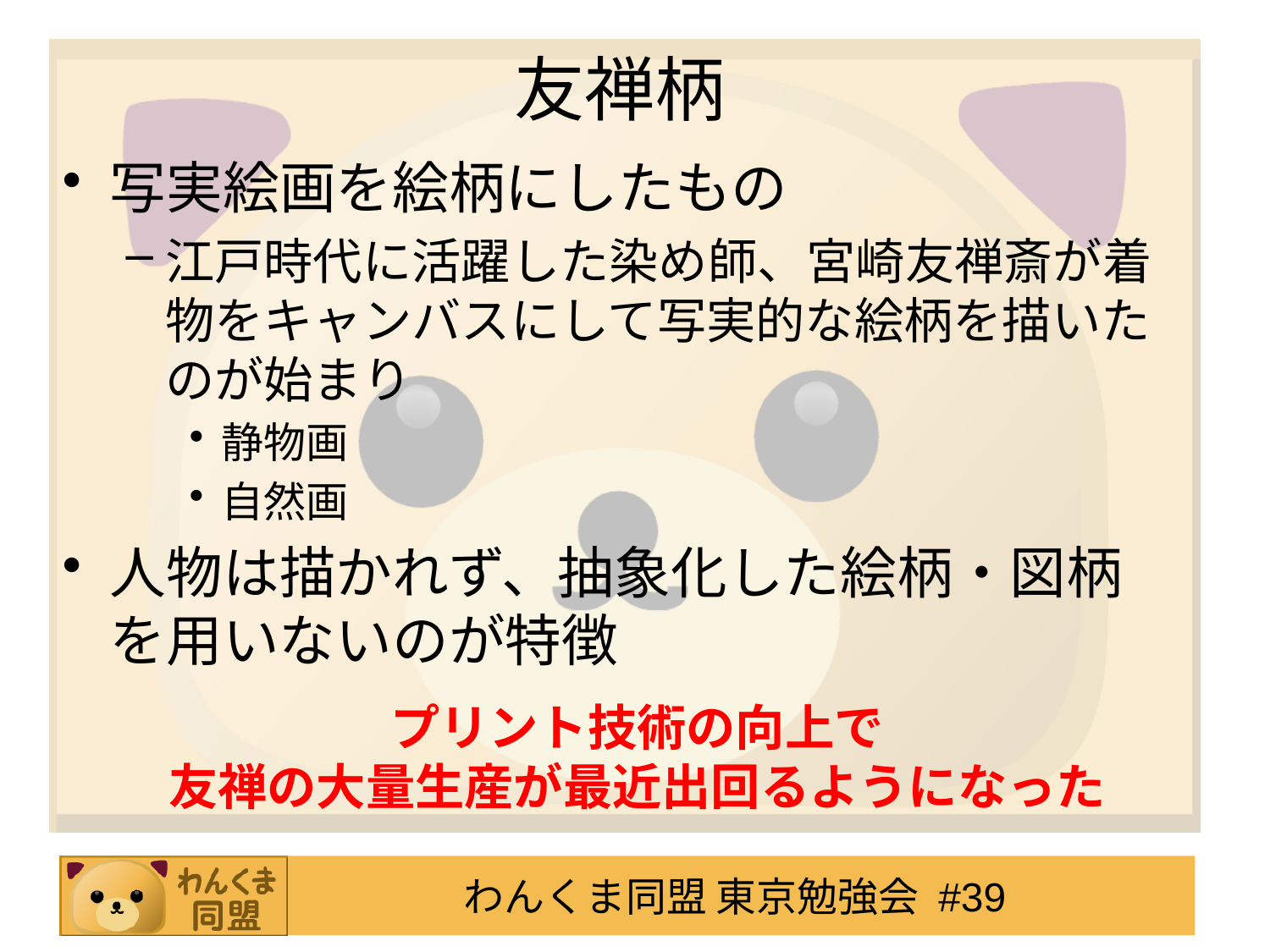

# 友禅柄
写実絵画を絵柄にしたもの
江戸時代に活躍した染め師、宮崎友禅斎が着物をキャンバスにして写実的な絵柄を描いたのが始まり
静物画
自然画
人物は描かれず、抽象化した絵柄・図柄を用いないのが特徴
プリント技術の向上で
友禅の大量生産が最近出回るようになった